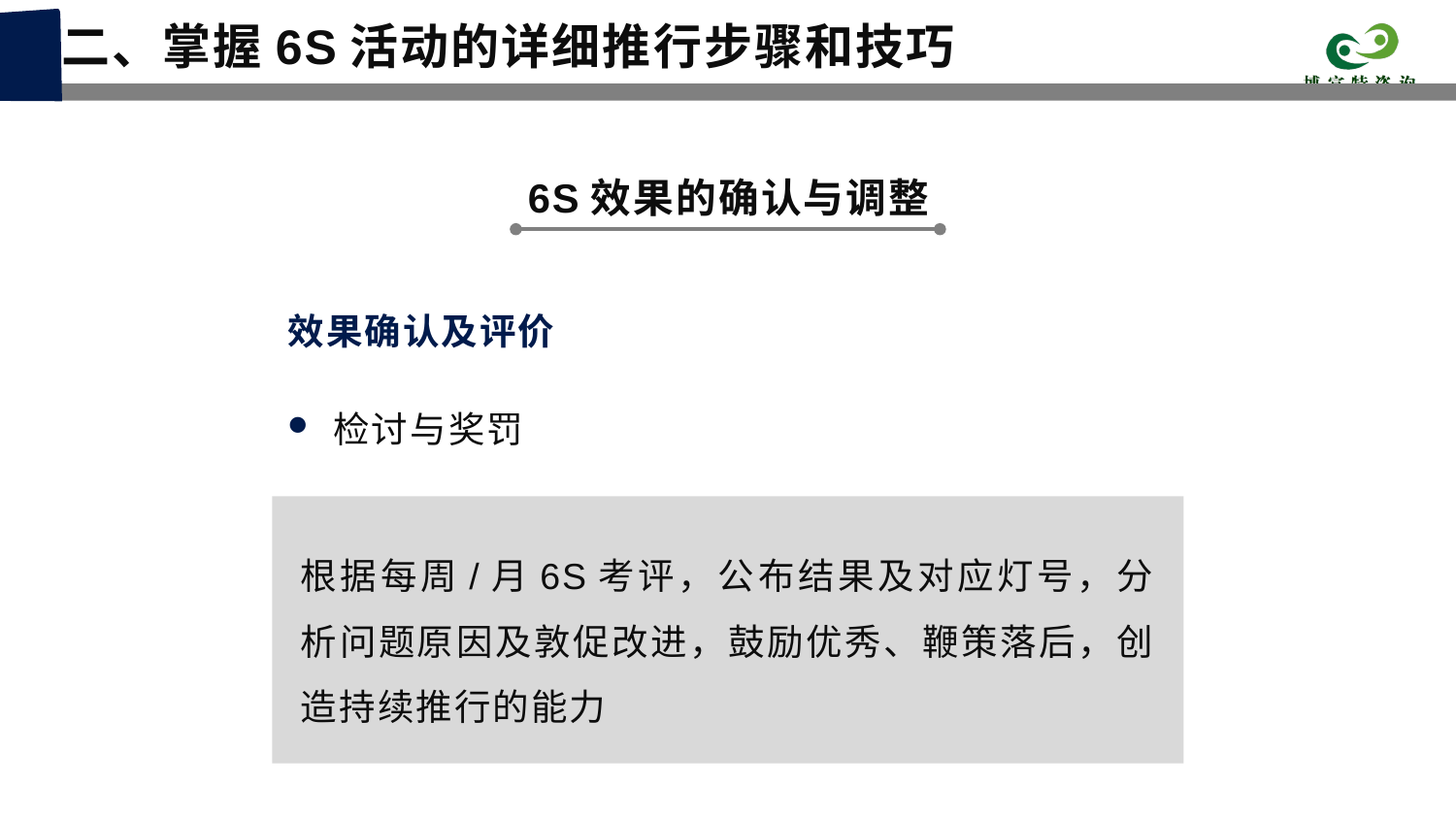

二、掌握6S活动的详细推行步骤和技巧
6S效果的确认与调整
效果确认及评价
检讨与奖罚
根据每周/月6S考评，公布结果及对应灯号，分析问题原因及敦促改进，鼓励优秀、鞭策落后，创造持续推行的能力